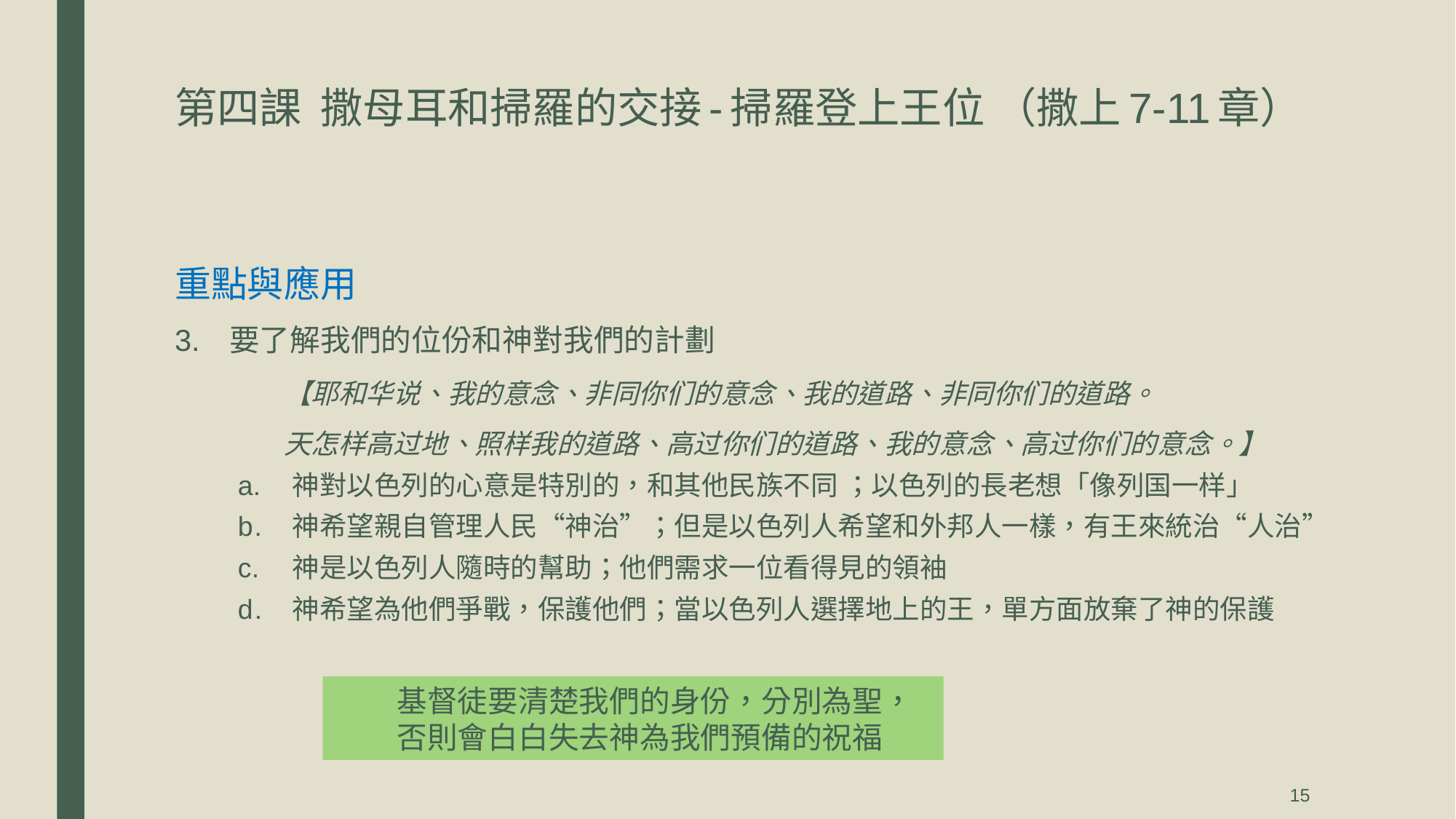

# 第四課  撒母耳和掃羅的交接-掃羅登上王位 （撒上7-11章）
重點與應用
要了解我們的位份和神對我們的計劃
	【耶和华说、我的意念、非同你们的意念、我的道路、非同你们的道路。
	天怎样高过地、照样我的道路、高过你们的道路、我的意念、高过你们的意念。】
神對以色列的心意是特別的，和其他民族不同 ；以色列的長老想「像列国一样」
神希望親自管理人民“神治”；但是以色列人希望和外邦人一樣，有王來統治“人治”
神是以色列人隨時的幫助；他們需求一位看得見的領袖
神希望為他們爭戰，保護他們；當以色列人選擇地上的王，單方面放棄了神的保護

基督徒要清楚我們的身份，分別為聖，否則會白白失去神為我們預備的祝福
15